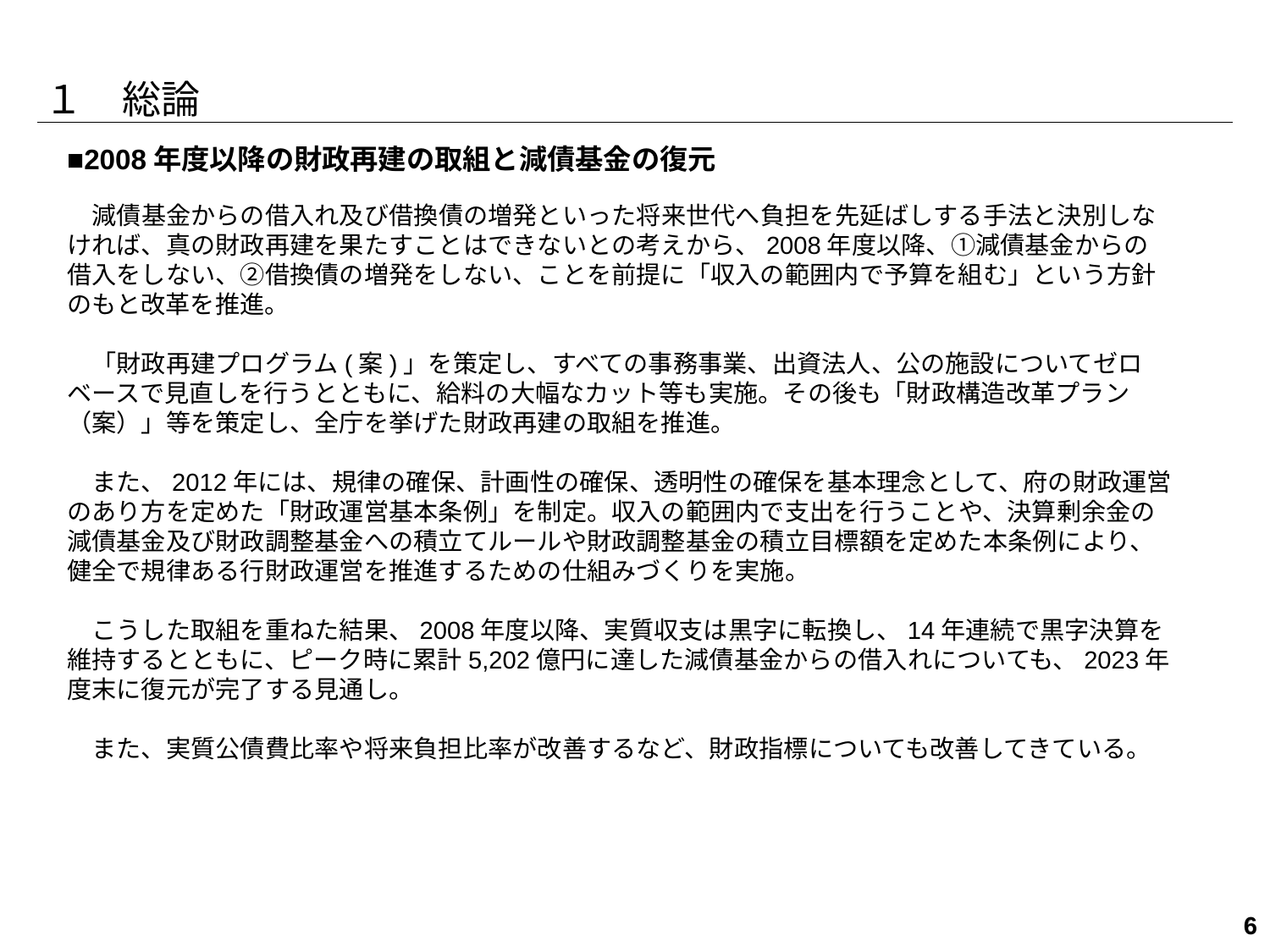

１　総論
■2008年度以降の財政再建の取組と減債基金の復元

　減債基金からの借入れ及び借換債の増発といった将来世代へ負担を先延ばしする手法と決別しなければ、真の財政再建を果たすことはできないとの考えから、2008年度以降、①減債基金からの借入をしない、②借換債の増発をしない、ことを前提に「収入の範囲内で予算を組む」という方針のもと改革を推進。

　「財政再建プログラム(案)」を策定し、すべての事務事業、出資法人、公の施設についてゼロベースで見直しを行うとともに、給料の大幅なカット等も実施。その後も「財政構造改革プラン（案）」等を策定し、全庁を挙げた財政再建の取組を推進。

　また、2012年には、規律の確保、計画性の確保、透明性の確保を基本理念として、府の財政運営のあり方を定めた「財政運営基本条例」を制定。収入の範囲内で支出を行うことや、決算剰余金の減債基金及び財政調整基金への積立てルールや財政調整基金の積立目標額を定めた本条例により、健全で規律ある行財政運営を推進するための仕組みづくりを実施。

　こうした取組を重ねた結果、2008年度以降、実質収支は黒字に転換し、14年連続で黒字決算を維持するとともに、ピーク時に累計5,202億円に達した減債基金からの借入れについても、2023年度末に復元が完了する見通し。

　また、実質公債費比率や将来負担比率が改善するなど、財政指標についても改善してきている。
6
6